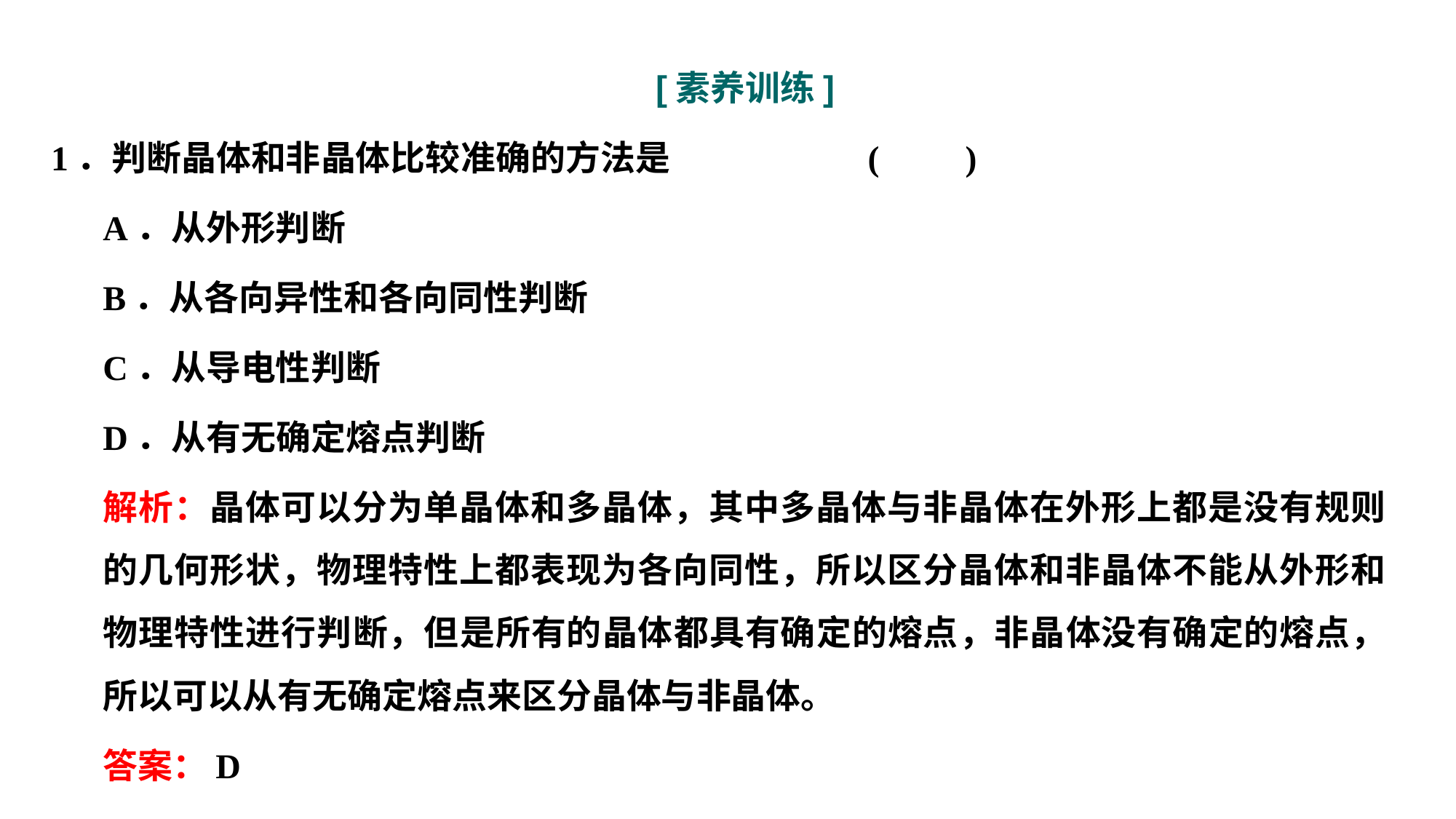

[素养训练]
1．判断晶体和非晶体比较准确的方法是					                (　　)
A．从外形判断
B．从各向异性和各向同性判断
C．从导电性判断
D．从有无确定熔点判断
解析：晶体可以分为单晶体和多晶体，其中多晶体与非晶体在外形上都是没有规则的几何形状，物理特性上都表现为各向同性，所以区分晶体和非晶体不能从外形和物理特性进行判断，但是所有的晶体都具有确定的熔点，非晶体没有确定的熔点，所以可以从有无确定熔点来区分晶体与非晶体。
答案：D